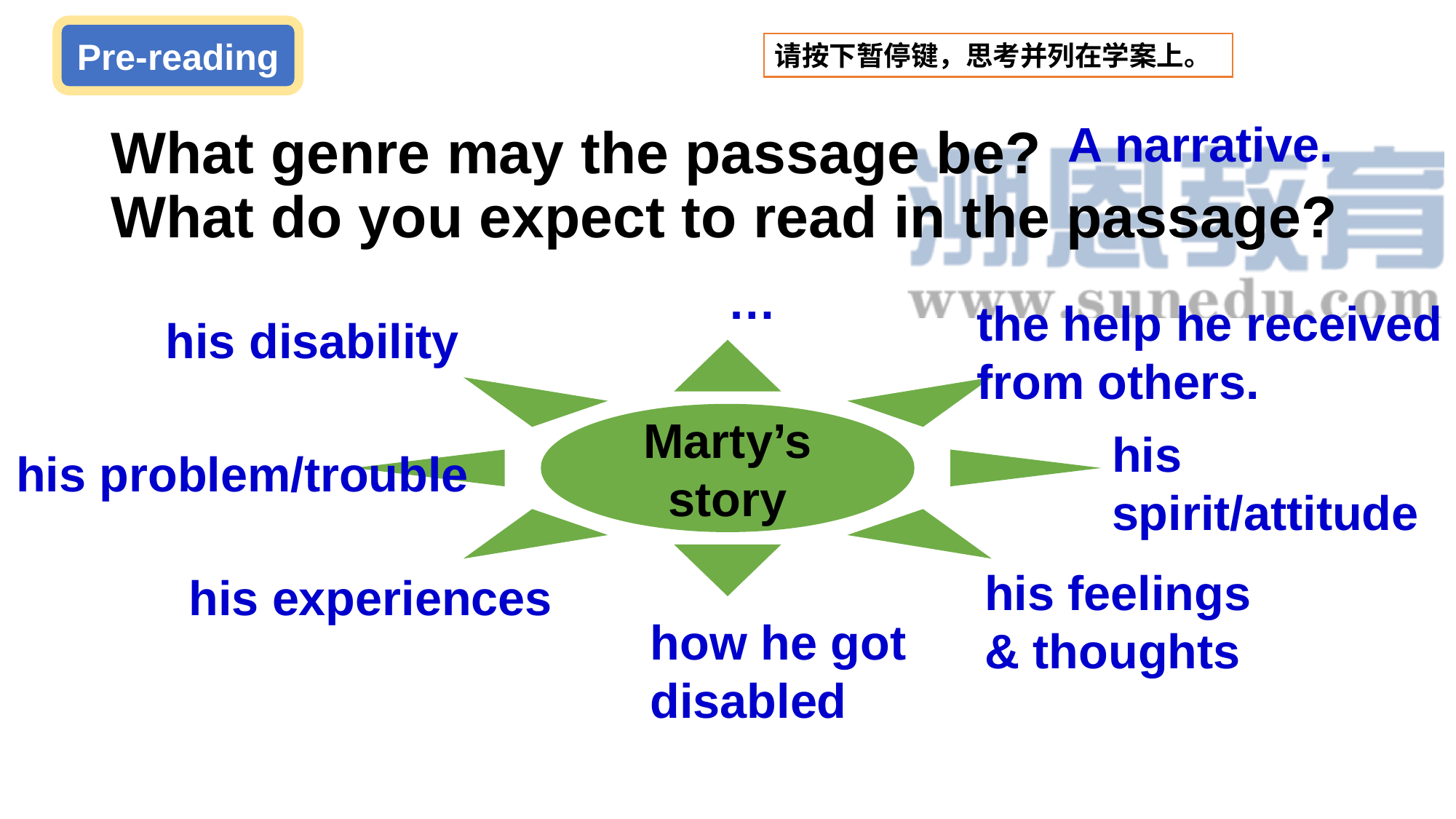

Pre-reading
请按下暂停键，思考并列在学案上。
# What genre may the passage be? What do you expect to read in the passage?
A narrative.
…
the help he received from others.
his disability
Marty’s story
his spirit/attitude
his problem/trouble
his feelings & thoughts
his experiences
how he got disabled